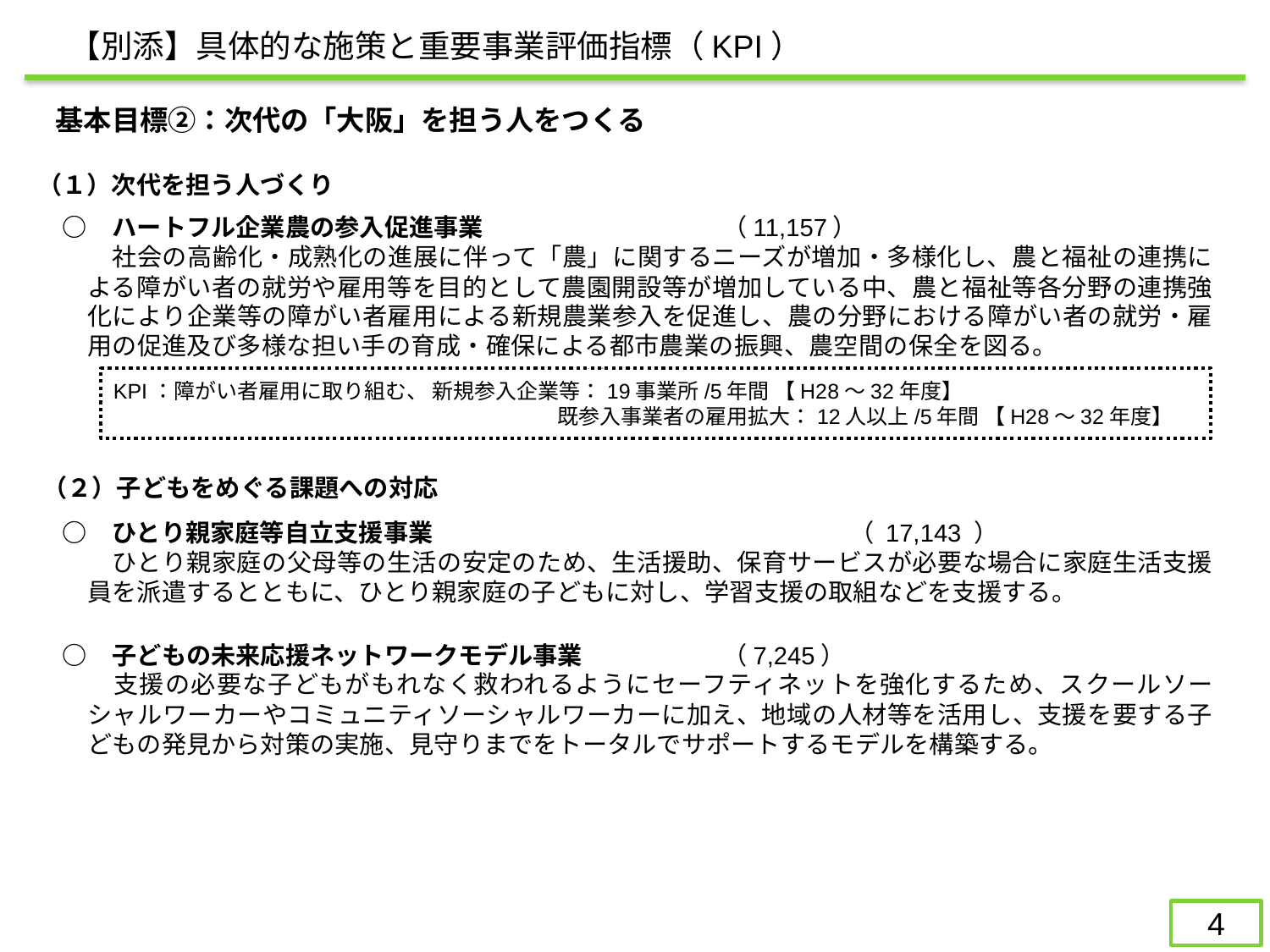

【別添】具体的な施策と重要事業評価指標（KPI）
　基本目標②：次代の「大阪」を担う人をつくる
（１）次代を担う人づくり
○	　ハートフル企業農の参入促進事業		（11,157）
　　社会の高齢化・成熟化の進展に伴って「農」に関するニーズが増加・多様化し、農と福祉の連携による障がい者の就労や雇用等を目的として農園開設等が増加している中、農と福祉等各分野の連携強化により企業等の障がい者雇用による新規農業参入を促進し、農の分野における障がい者の就労・雇用の促進及び多様な担い手の育成・確保による都市農業の振興、農空間の保全を図る。 　　　　　　　　　　　　　　　　　　※　地方創生先行型交付金（H27年度）
KPI：障がい者雇用に取り組む、 新規参入企業等：19事業所/5年間 【H28～32年度】
　　　　　　　　　　　　　　　　　　　　　既参入事業者の雇用拡大：12人以上/5年間 【H28～32年度】
（２）子どもをめぐる課題への対応
○	　ひとり親家庭等自立支援事業	　　　　　　　		（ 17,143 ）
　　ひとり親家庭の父母等の生活の安定のため、生活援助、保育サービスが必要な場合に家庭生活支援員を派遣するとともに、ひとり親家庭の子どもに対し、学習支援の取組などを支援する。
○	　子どもの未来応援ネットワークモデル事業		（7,245）
　　支援の必要な子どもがもれなく救われるようにセーフティネットを強化するため、スクールソーシャルワーカーやコミュニティソーシャルワーカーに加え、地域の人材等を活用し、支援を要する子どもの発見から対策の実施、見守りまでをトータルでサポートするモデルを構築する。
4